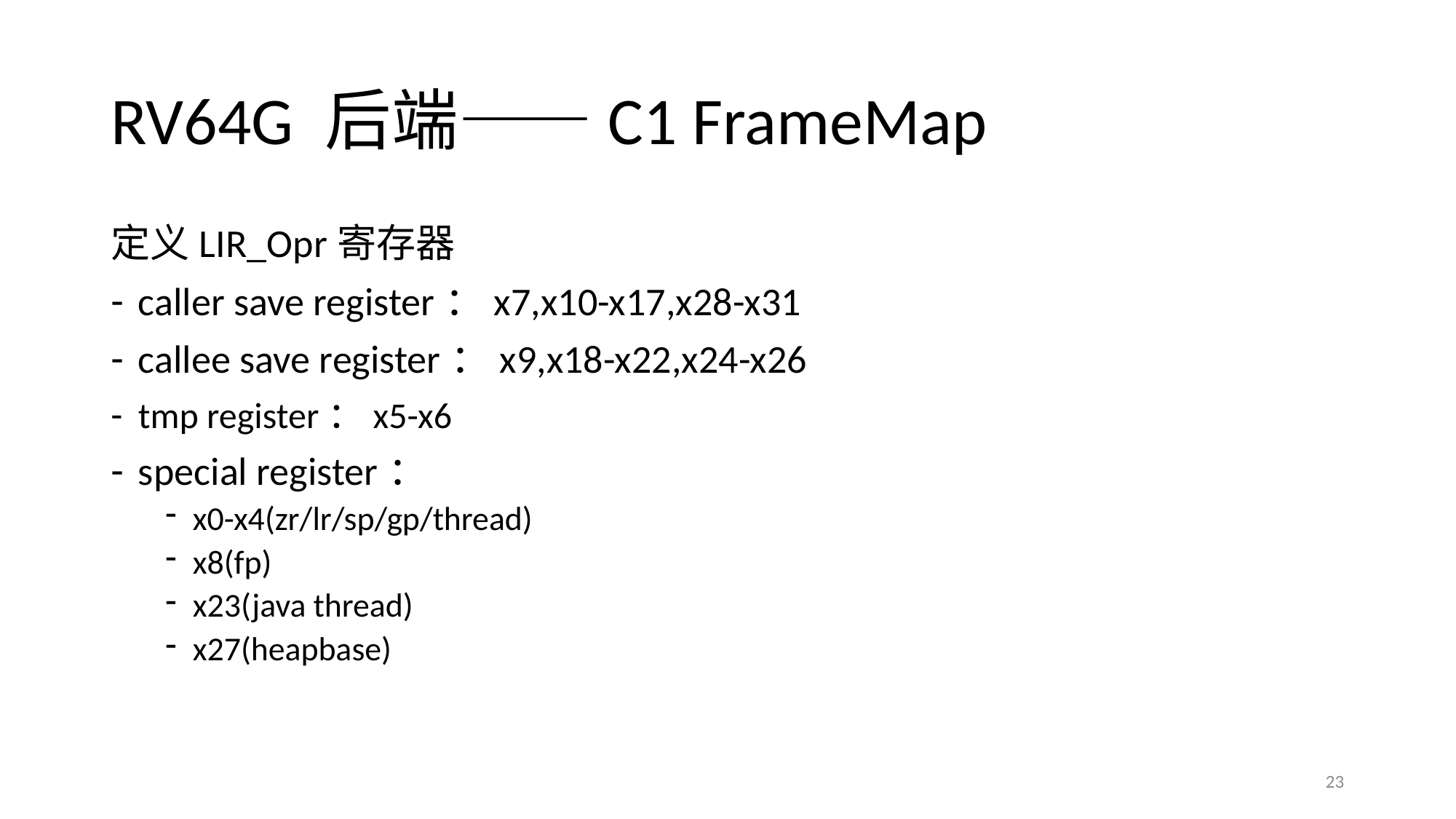

# RV64G 后端——C1 FrameMap
定义LIR_Opr寄存器
caller save register：x7,x10-x17,x28-x31
callee save register：x9,x18-x22,x24-x26
tmp register：x5-x6
special register：
x0-x4(zr/lr/sp/gp/thread)
x8(fp)
x23(java thread)
x27(heapbase)
23